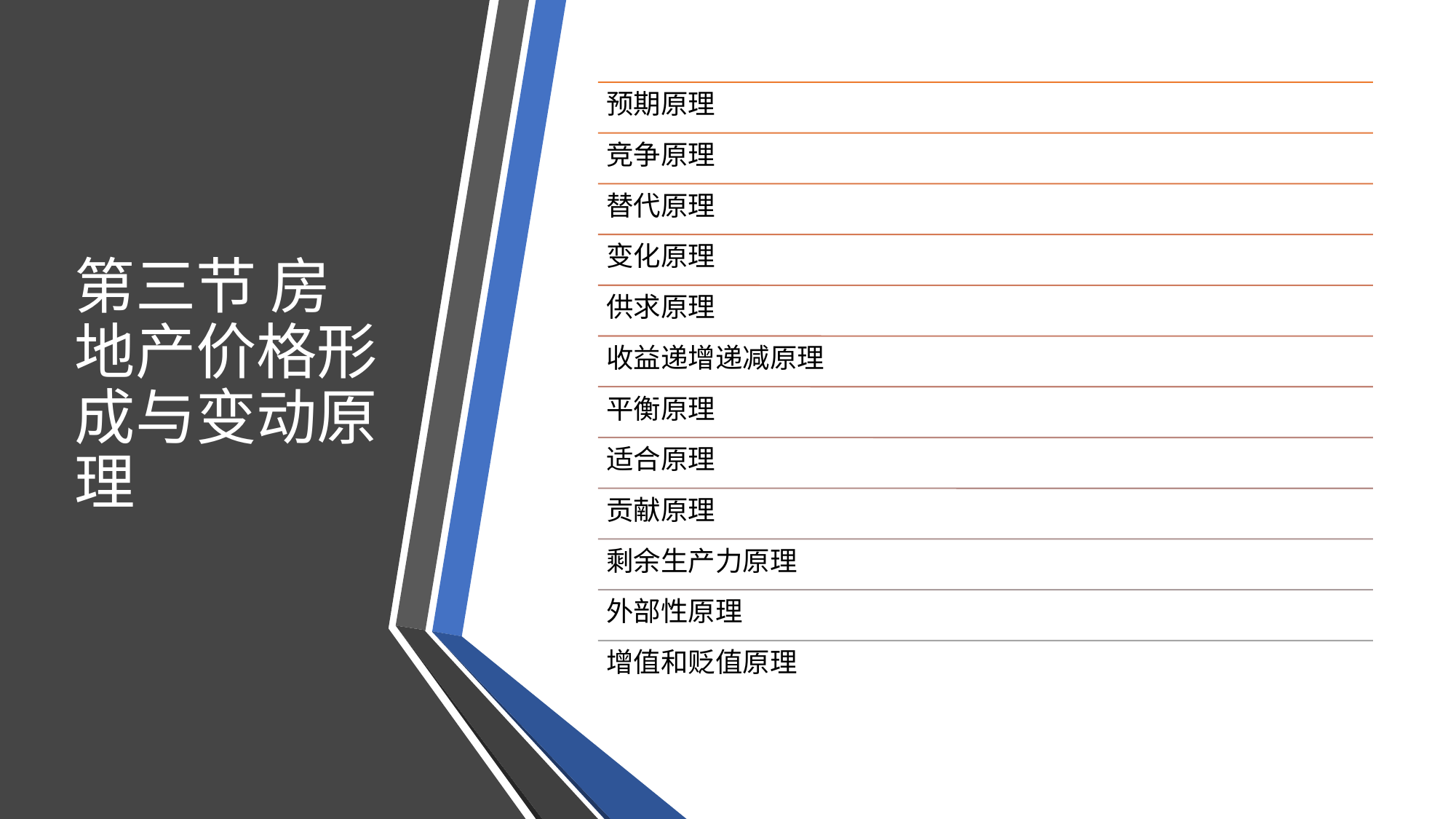

# 第三节 房地产价格形成与变动原理
预期原理
竞争原理
替代原理
变化原理
供求原理
收益递增递减原理
平衡原理
适合原理
贡献原理
剩余生产力原理
外部性原理
增值和贬值原理